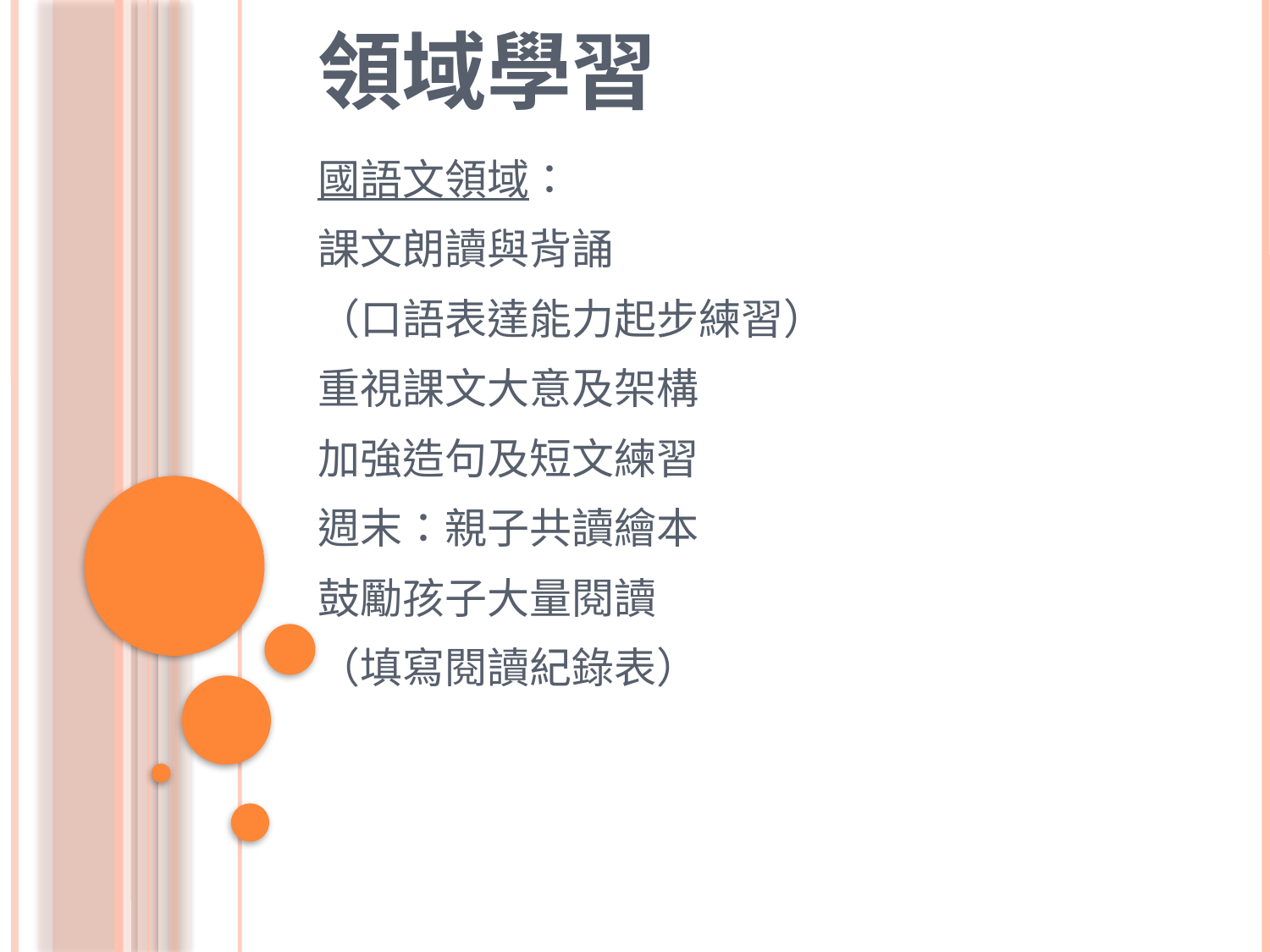

# 領域學習
國語文領域：
課文朗讀與背誦
（口語表達能力起步練習）
重視課文大意及架構
加強造句及短文練習
週末：親子共讀繪本
鼓勵孩子大量閱讀
（填寫閱讀紀錄表）